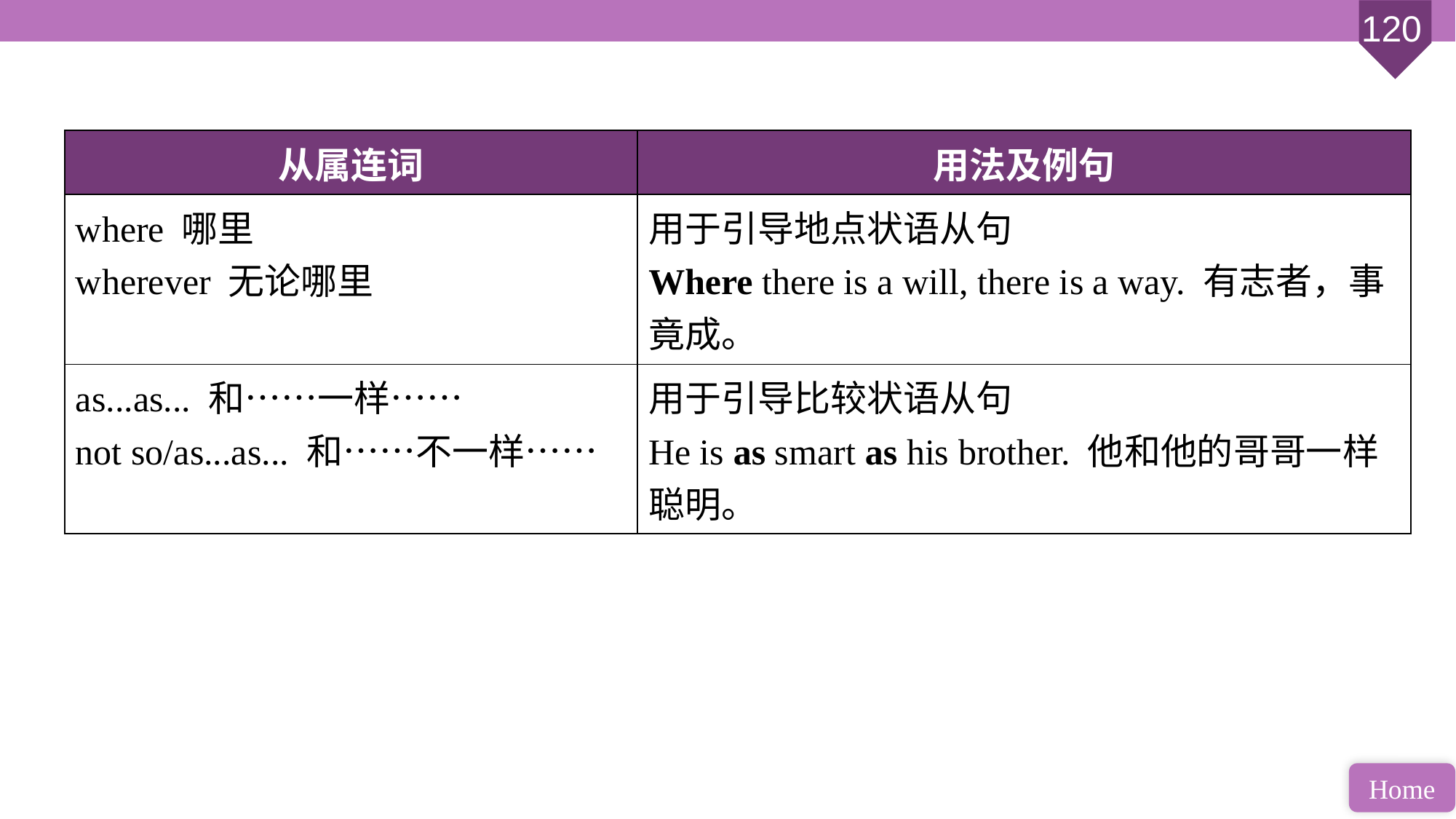

| 从属连词 | 用法及例句 |
| --- | --- |
| where 哪里 wherever 无论哪里 | 用于引导地点状语从句 Where there is a will, there is a way. 有志者，事竟成。 |
| as...as... 和……一样…… not so/as...as... 和……不一样…… | 用于引导比较状语从句 He is as smart as his brother. 他和他的哥哥一样聪明。 |